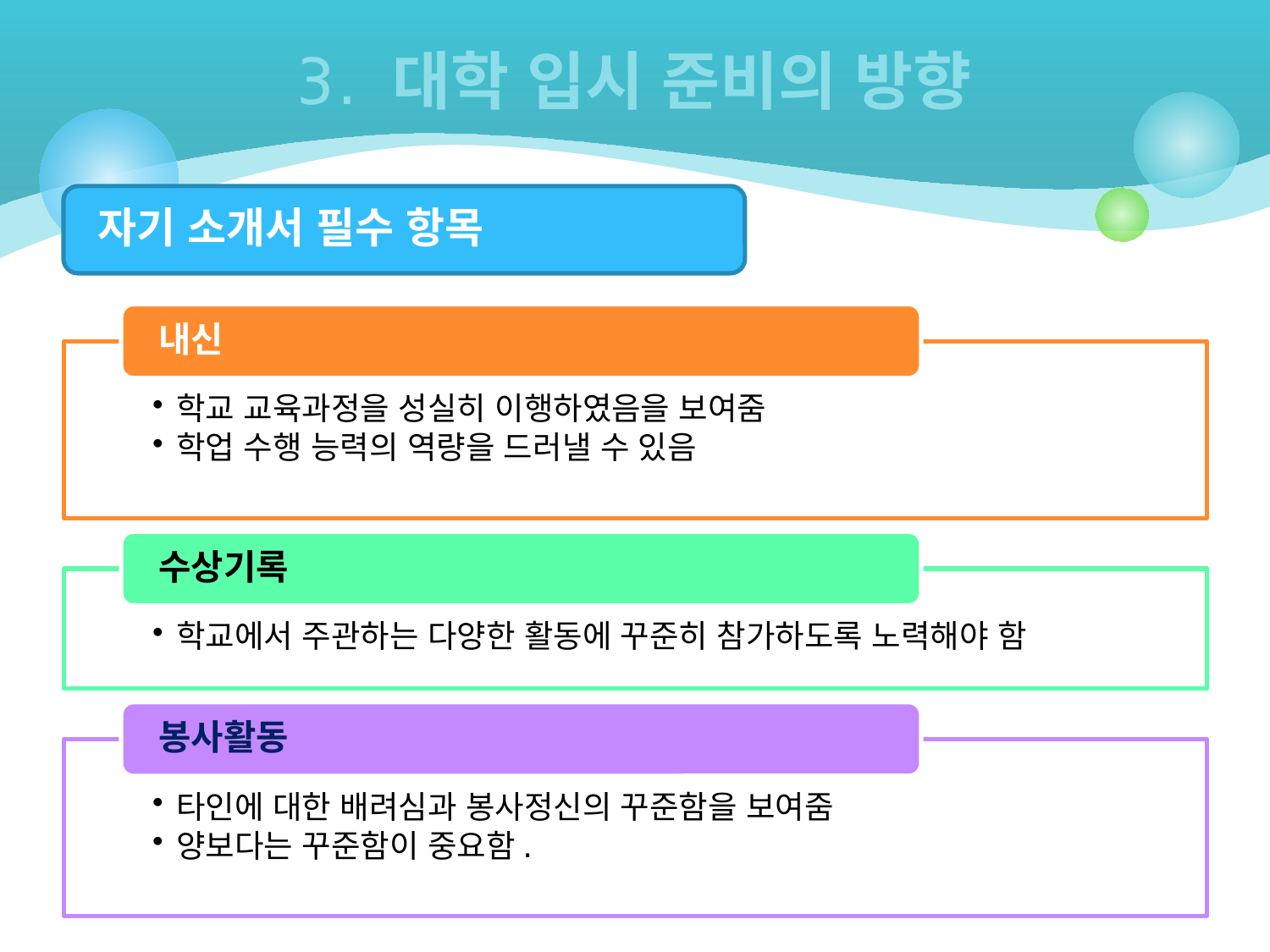

# 3. 대학 입시 준비의 방향

자기 소개서 필수 항목
학교 교육과정을 성실히 이행하였음을 보여줌
학업 수행 능력의 역량을 드러낼 수 있음
내신
학교에서 주관하는 다양한 활동에 꾸준히 참가하도록 노력해야 함
수상기록
타인에 대한 배려심과 봉사정신의 꾸준함을 보여줌
양보다는 꾸준함이 중요함.
봉사활동